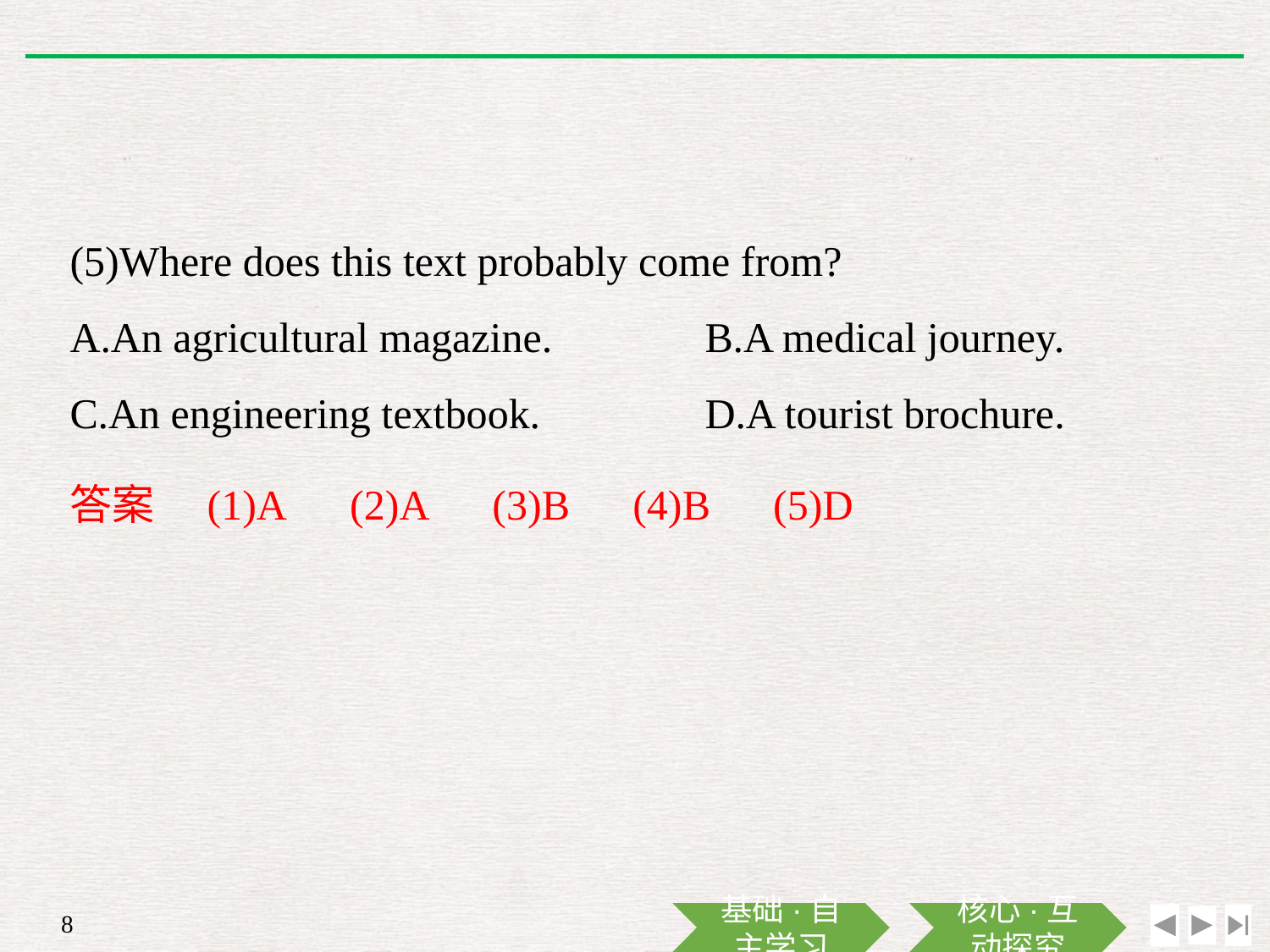

(5)Where does this text probably come from?
A.An agricultural magazine.  		B.A medical journey.
C.An engineering textbook.  		D.A tourist brochure.
答案　(1)A　(2)A　(3)B　(4)B　(5)D